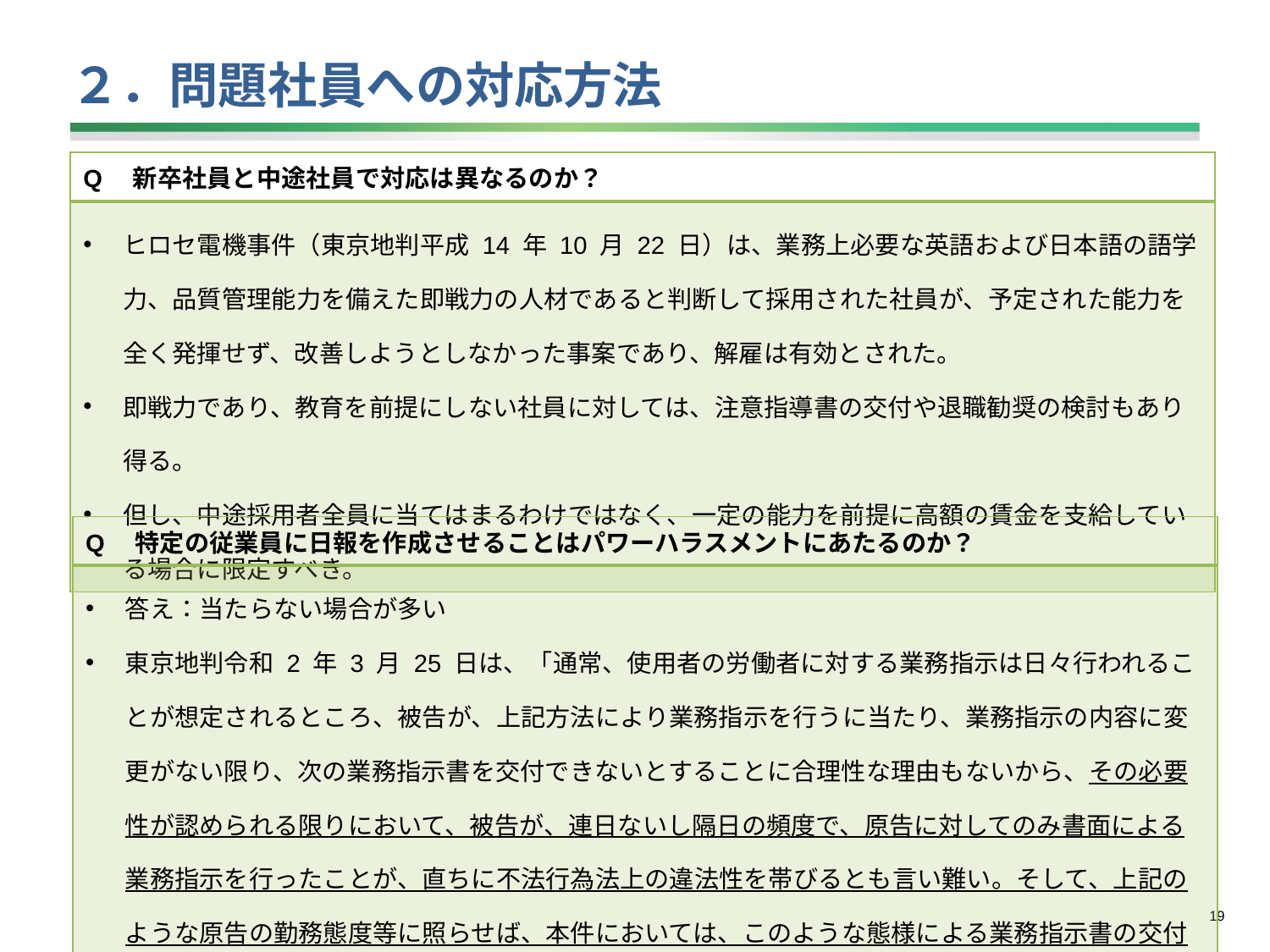

# ２．問題社員への対応方法
| Q　新卒社員と中途社員で対応は異なるのか？ |
| --- |
| ヒロセ電機事件（東京地判平成 14 年 10 月 22 日）は、業務上必要な英語および日本語の語学力、品質管理能力を備えた即戦力の人材であると判断して採用された社員が、予定された能力を全く発揮せず、改善しようとしなかった事案であり、解雇は有効とされた。 即戦力であり、教育を前提にしない社員に対しては、注意指導書の交付や退職勧奨の検討もあり得る。 但し、中途採用者全員に当てはまるわけではなく、一定の能力を前提に高額の賃金を支給している場合に限定すべき。 |
| Q　特定の従業員に日報を作成させることはパワーハラスメントにあたるのか？ |
| --- |
| 答え：当たらない場合が多い 東京地判令和 2 年 3 月 25 日は、「通常、使用者の労働者に対する業務指示は日々行われることが想定されるところ、被告が、上記方法により業務指示を行うに当たり、業務指示の内容に変更がない限り、次の業務指示書を交付できないとすることに合理性な理由もないから、その必要性が認められる限りにおいて、被告が、連日ないし隔日の頻度で、原告に対してのみ書面による業務指示を行ったことが、直ちに不法行為法上の違法性を帯びるとも言い難い。そして、上記のような原告の勤務態度等に照らせば、本件においては、このような態様による業務指示書の交付も、その必要性及び合理性が認められる」と判断している。 |
19